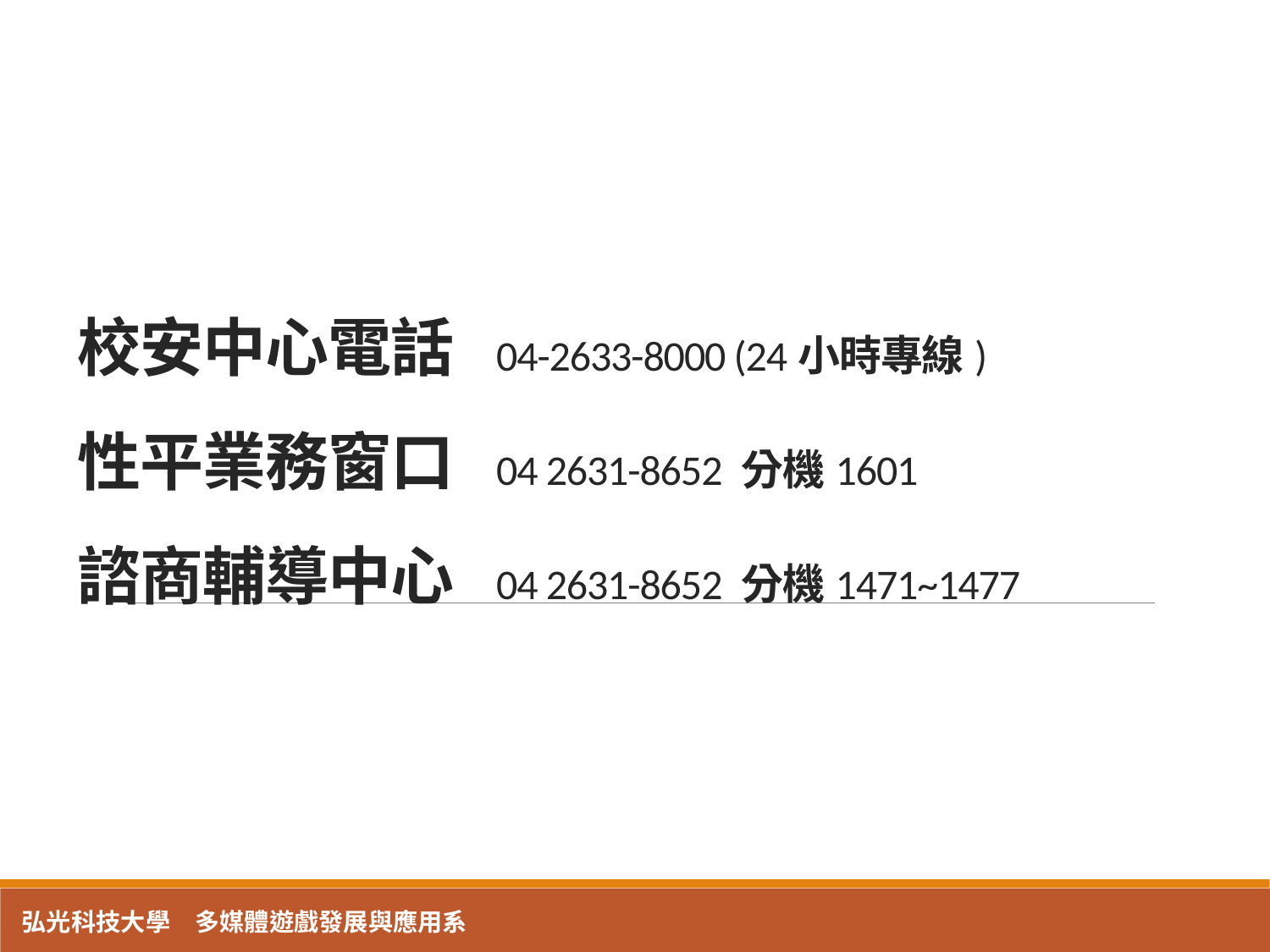

# 校安中心電話  04-2633-8000 (24小時專線) 性平業務窗口  04 2631-8652 分機1601 諮商輔導中心  04 2631-8652 分機1471~1477
 弘光科技大學　多媒體遊戲發展與應用系